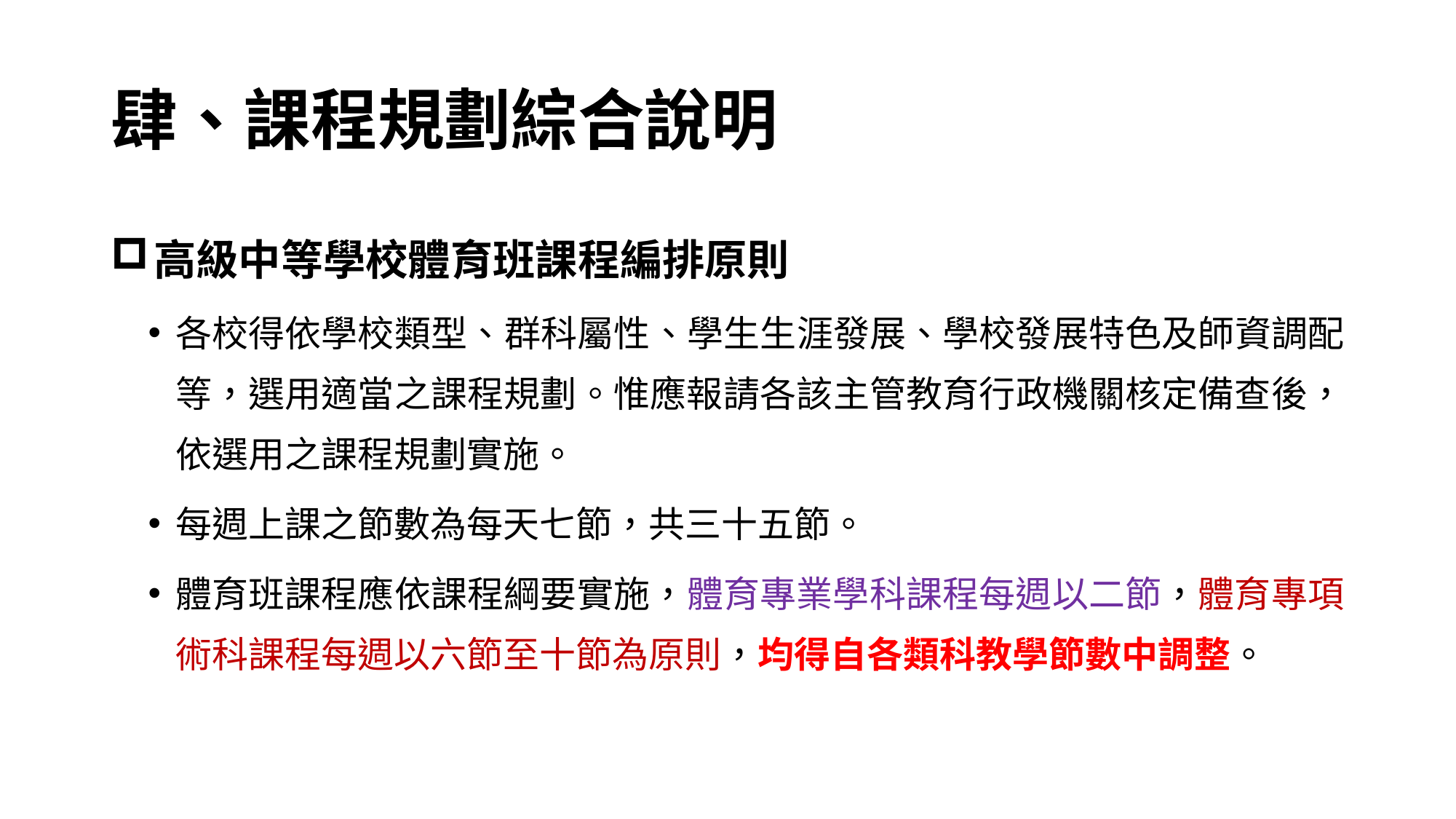

# 肆、課程規劃綜合說明
高級中等學校體育班課程編排原則
各校得依學校類型、群科屬性、學生生涯發展、學校發展特色及師資調配等，選用適當之課程規劃。惟應報請各該主管教育行政機關核定備查後，依選用之課程規劃實施。
每週上課之節數為每天七節，共三十五節。
體育班課程應依課程綱要實施，體育專業學科課程每週以二節，體育專項術科課程每週以六節至十節為原則，均得自各類科教學節數中調整。